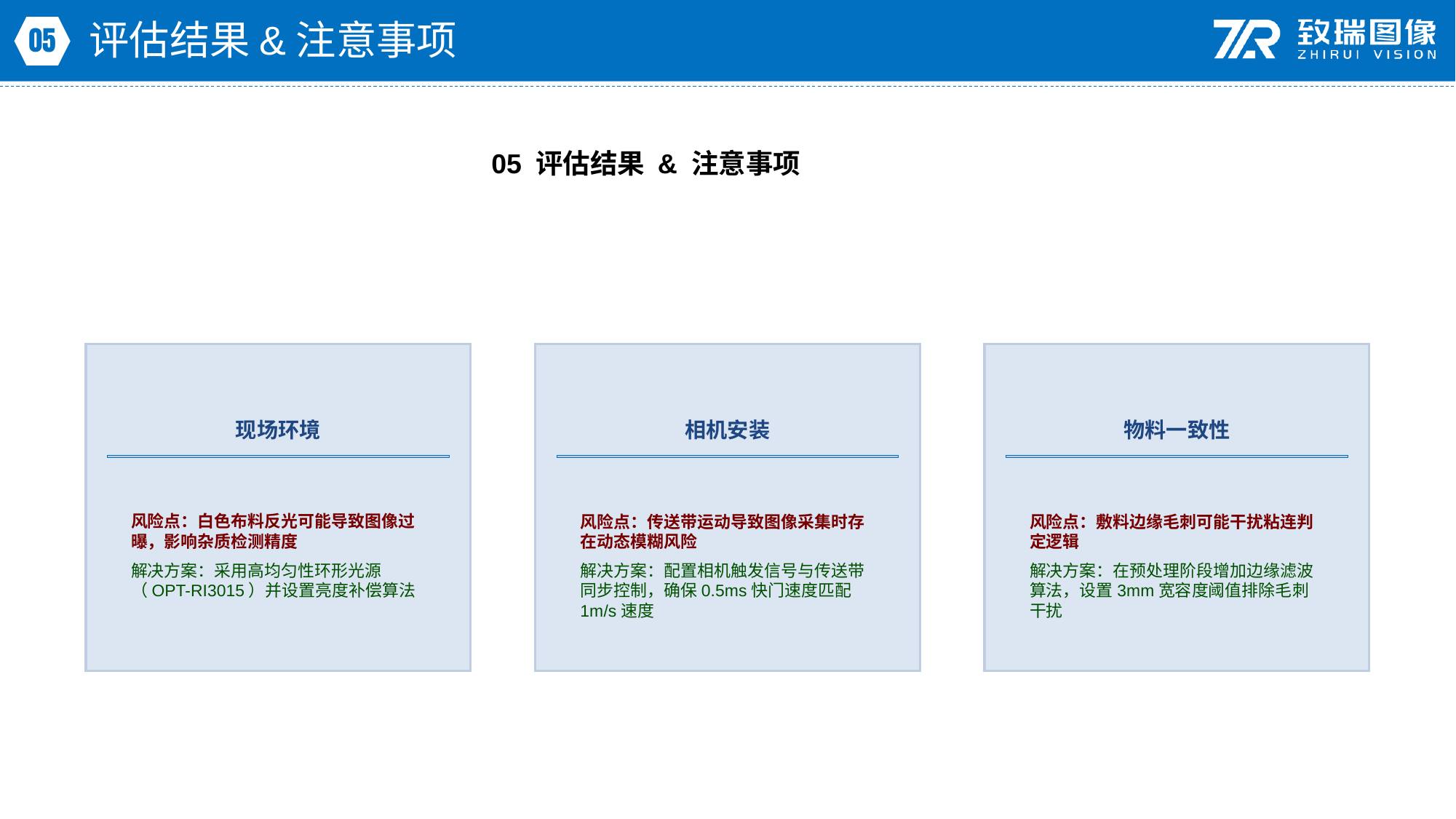

评估结果&注意事项
05

05 评估结果 & 注意事项

现场环境

相机安装

物料一致性

风险点：白色布料反光可能导致图像过曝，影响杂质检测精度
解决方案：采用高均匀性环形光源（OPT-RI3015）并设置亮度补偿算法

风险点：传送带运动导致图像采集时存在动态模糊风险
解决方案：配置相机触发信号与传送带同步控制，确保0.5ms快门速度匹配1m/s速度

风险点：敷料边缘毛刺可能干扰粘连判定逻辑
解决方案：在预处理阶段增加边缘滤波算法，设置3mm宽容度阈值排除毛刺干扰